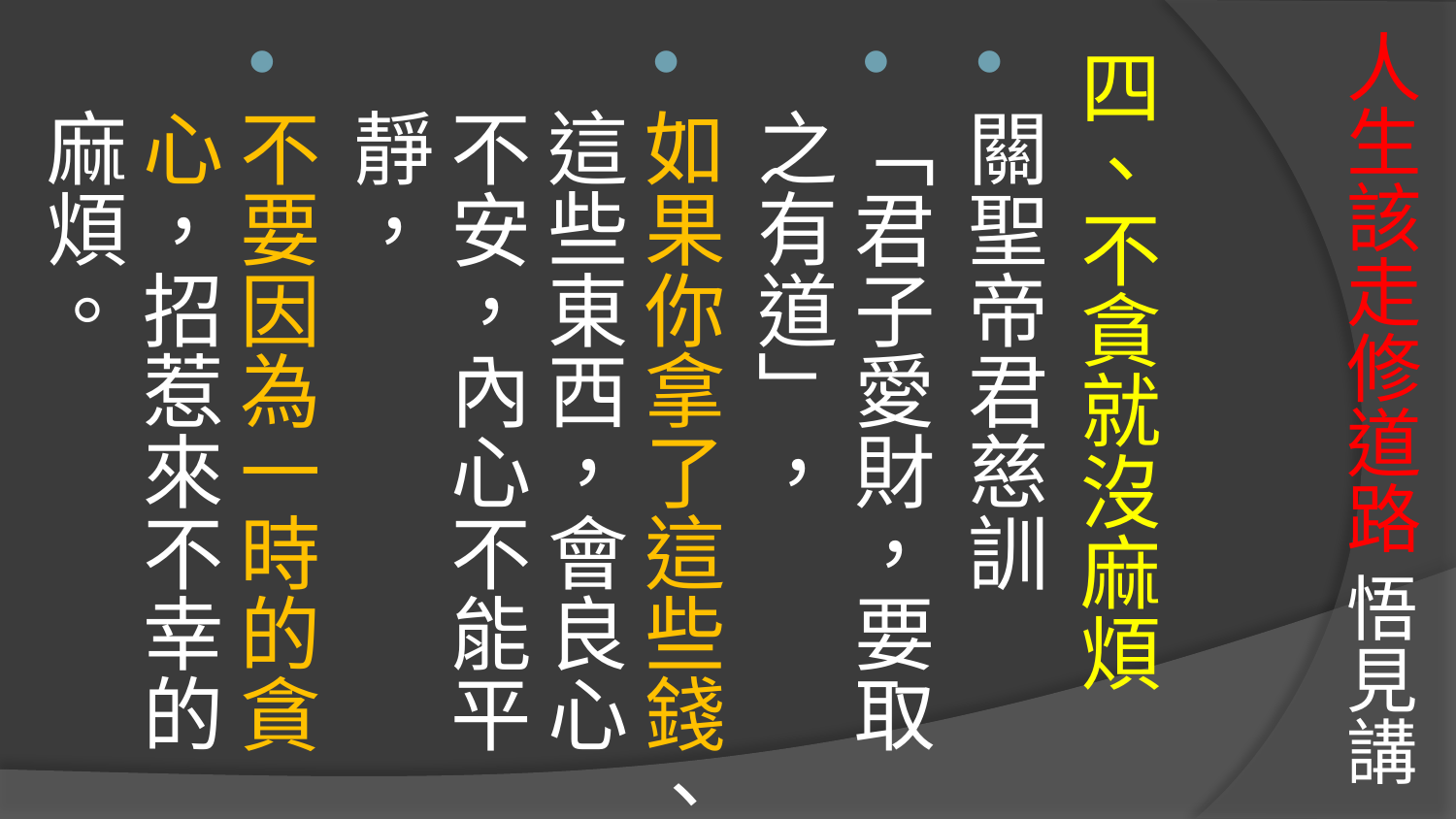

# 人生該走修道路 悟見講
四、不貪就沒麻煩
關聖帝君慈訓
「君子愛財，要取之有道」，
如果你拿了這些錢、這些東西，會良心不安，內心不能平靜，
不要因為一時的貪心，招惹來不幸的麻煩。